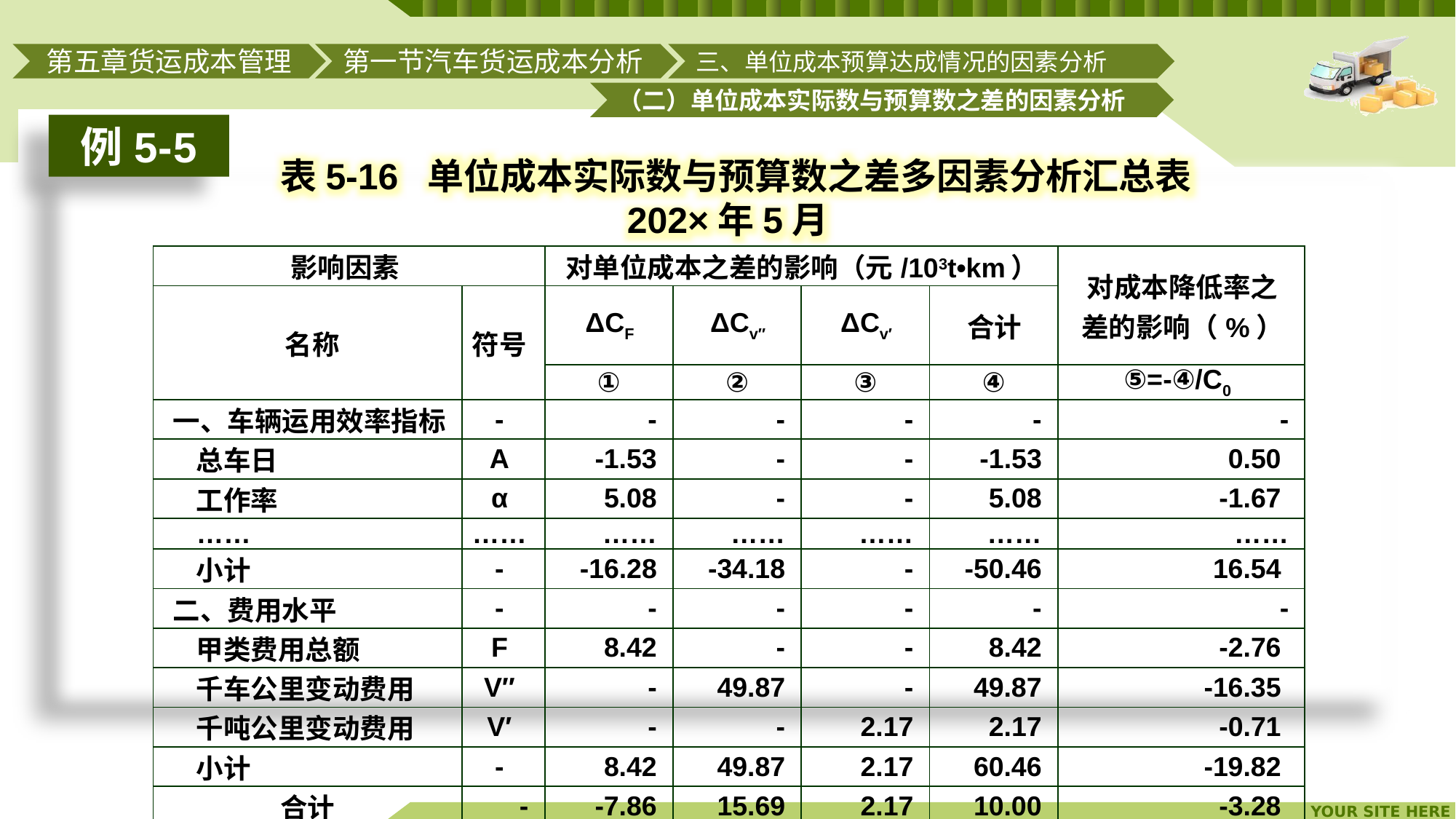

第一节汽车货运成本分析
三、单位成本预算达成情况的因素分析
第五章货运成本管理
（二）单位成本实际数与预算数之差的因素分析
例5-5
 表5-16  单位成本实际数与预算数之差多因素分析汇总表
202×年5月
| 影响因素 |  | 对单位成本之差的影响（元/103t•km） |  |  |  | 对成本降低率之 差的影响（%） |
| --- | --- | --- | --- | --- | --- | --- |
| 名称 | 符号 | ΔCF | ΔCv″ | ΔCv′ | 合计 |  |
|  |  | ① | ② | ③ | ④ | ⑤=-④/C0 |
| 一、车辆运用效率指标 | - | - | - | - | - | - |
| 总车日 | Α | -1.53 | - | - | -1.53 | 0.50 |
| 工作率 | α | 5.08 | - | - | 5.08 | -1.67 |
| …… | …… | …… | …… | …… | …… | …… |
| 小计 | - | -16.28 | -34.18 | - | -50.46 | 16.54 |
| 二、费用水平 | - | - | - | - | - | - |
| 甲类费用总额 | F | 8.42 | - | - | 8.42 | -2.76 |
| 千车公里变动费用 | V″ | - | 49.87 | - | 49.87 | -16.35 |
| 千吨公里变动费用 | V′ | - | - | 2.17 | 2.17 | -0.71 |
| 小计 | - | 8.42 | 49.87 | 2.17 | 60.46 | -19.82 |
| 合计 | - | -7.86 | 15.69 | 2.17 | 10.00 | -3.28 |